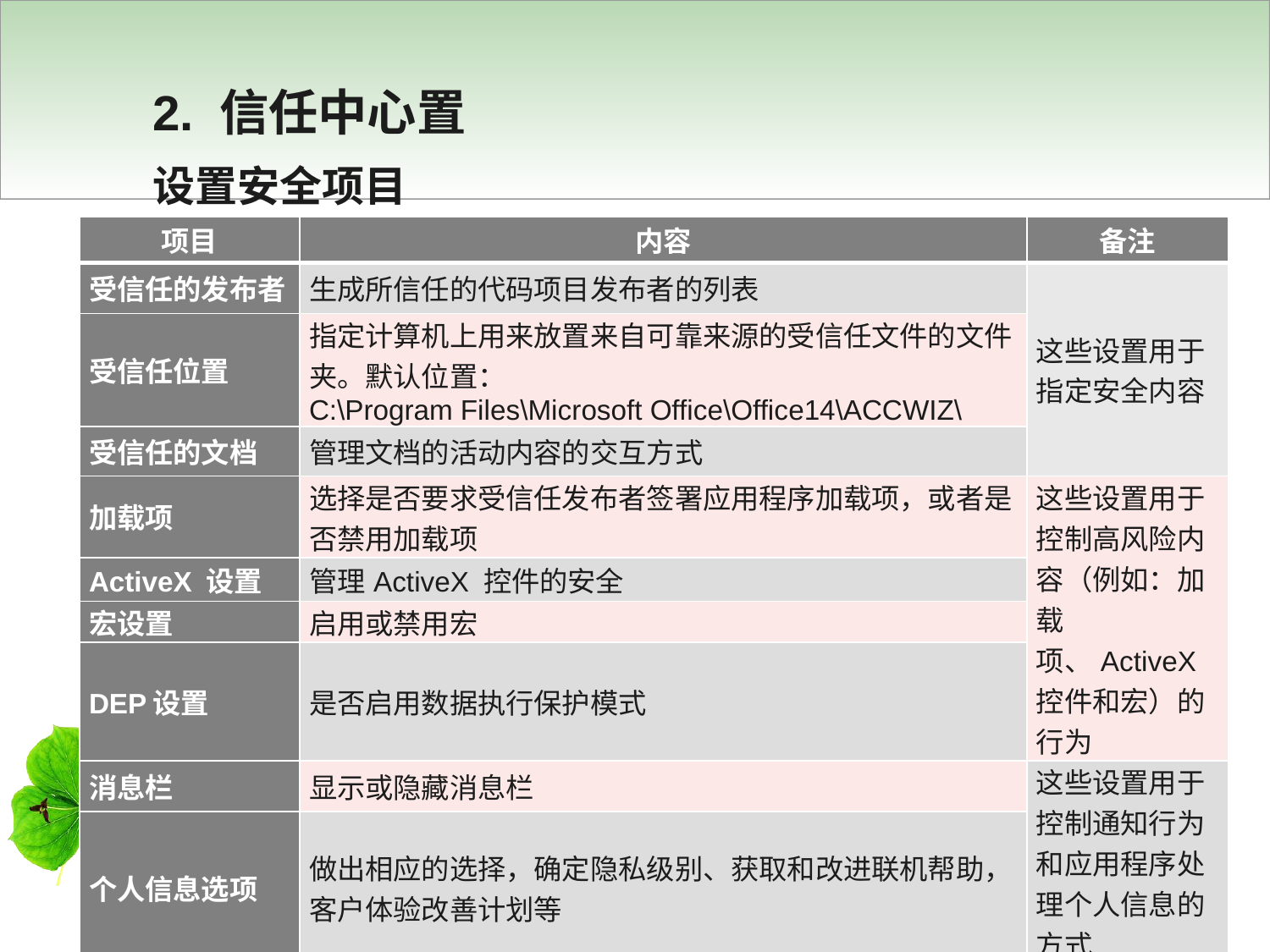

2. 信任中心置

设置安全项目
| 项目 | 内容 | 备注 |
| --- | --- | --- |
| 受信任的发布者 | 生成所信任的代码项目发布者的列表 | 这些设置用于指定安全内容 |
| 受信任位置 | 指定计算机上用来放置来自可靠来源的受信任文件的文件夹。默认位置： C:\Program Files\Microsoft Office\Office14\ACCWIZ\ |  |
| 受信任的文档 | 管理文档的活动内容的交互方式 |  |
| 加载项 | 选择是否要求受信任发布者签署应用程序加载项，或者是否禁用加载项 | 这些设置用于控制高风险内容（例如：加载项、ActiveX 控件和宏）的行为 |
| ActiveX 设置 | 管理ActiveX 控件的安全 |  |
| 宏设置 | 启用或禁用宏 |  |
| DEP设置 | 是否启用数据执行保护模式 |  |
| 消息栏 | 显示或隐藏消息栏 | 这些设置用于控制通知行为和应用程序处理个人信息的方式 |
| 个人信息选项 | 做出相应的选择，确定隐私级别、获取和改进联机帮助，客户体验改善计划等 |  |
12
返回